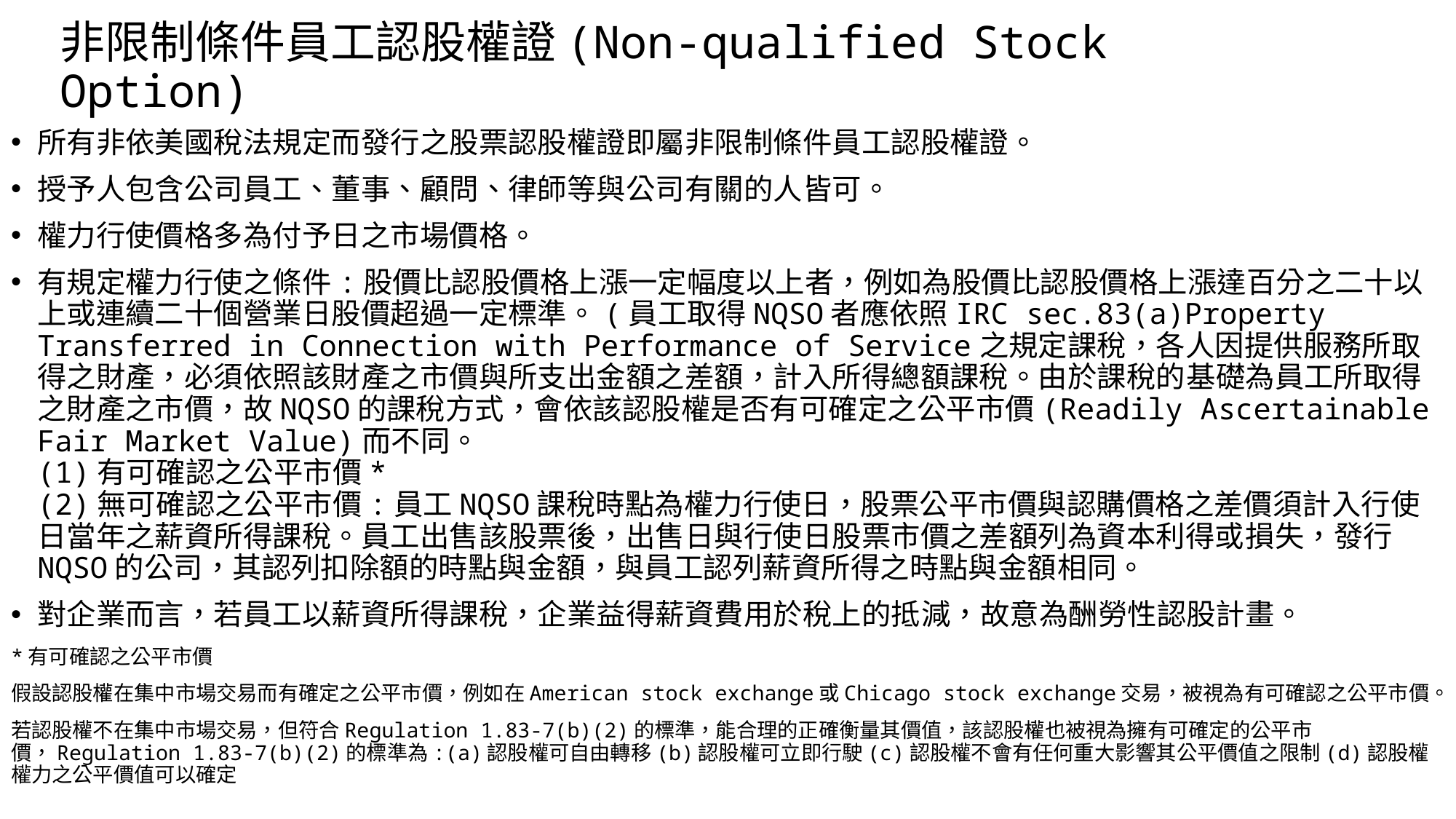

# 非限制條件員工認股權證(Non-qualified Stock Option)
所有非依美國稅法規定而發行之股票認股權證即屬非限制條件員工認股權證。
授予人包含公司員工、董事、顧問、律師等與公司有關的人皆可。
權力行使價格多為付予日之市場價格。
有規定權力行使之條件:股價比認股價格上漲一定幅度以上者，例如為股價比認股價格上漲達百分之二十以上或連續二十個營業日股價超過一定標準。(員工取得NQSO者應依照IRC sec.83(a)Property Transferred in Connection with Performance of Service之規定課稅，各人因提供服務所取得之財產，必須依照該財產之市價與所支出金額之差額，計入所得總額課稅。由於課稅的基礎為員工所取得之財產之市價，故NQSO的課稅方式，會依該認股權是否有可確定之公平市價(Readily Ascertainable Fair Market Value)而不同。
(1)有可確認之公平市價*
(2)無可確認之公平市價:員工NQSO課稅時點為權力行使日，股票公平市價與認購價格之差價須計入行使日當年之薪資所得課稅。員工出售該股票後，出售日與行使日股票市價之差額列為資本利得或損失，發行NQSO的公司，其認列扣除額的時點與金額，與員工認列薪資所得之時點與金額相同。
對企業而言，若員工以薪資所得課稅，企業益得薪資費用於稅上的抵減，故意為酬勞性認股計畫。
*有可確認之公平市價
假設認股權在集中市場交易而有確定之公平市價，例如在American stock exchange或Chicago stock exchange交易，被視為有可確認之公平市價。
若認股權不在集中市場交易，但符合Regulation 1.83-7(b)(2)的標準，能合理的正確衡量其價值，該認股權也被視為擁有可確定的公平市價，Regulation 1.83-7(b)(2)的標準為:(a)認股權可自由轉移(b)認股權可立即行駛(c)認股權不會有任何重大影響其公平價值之限制(d)認股權權力之公平價值可以確定